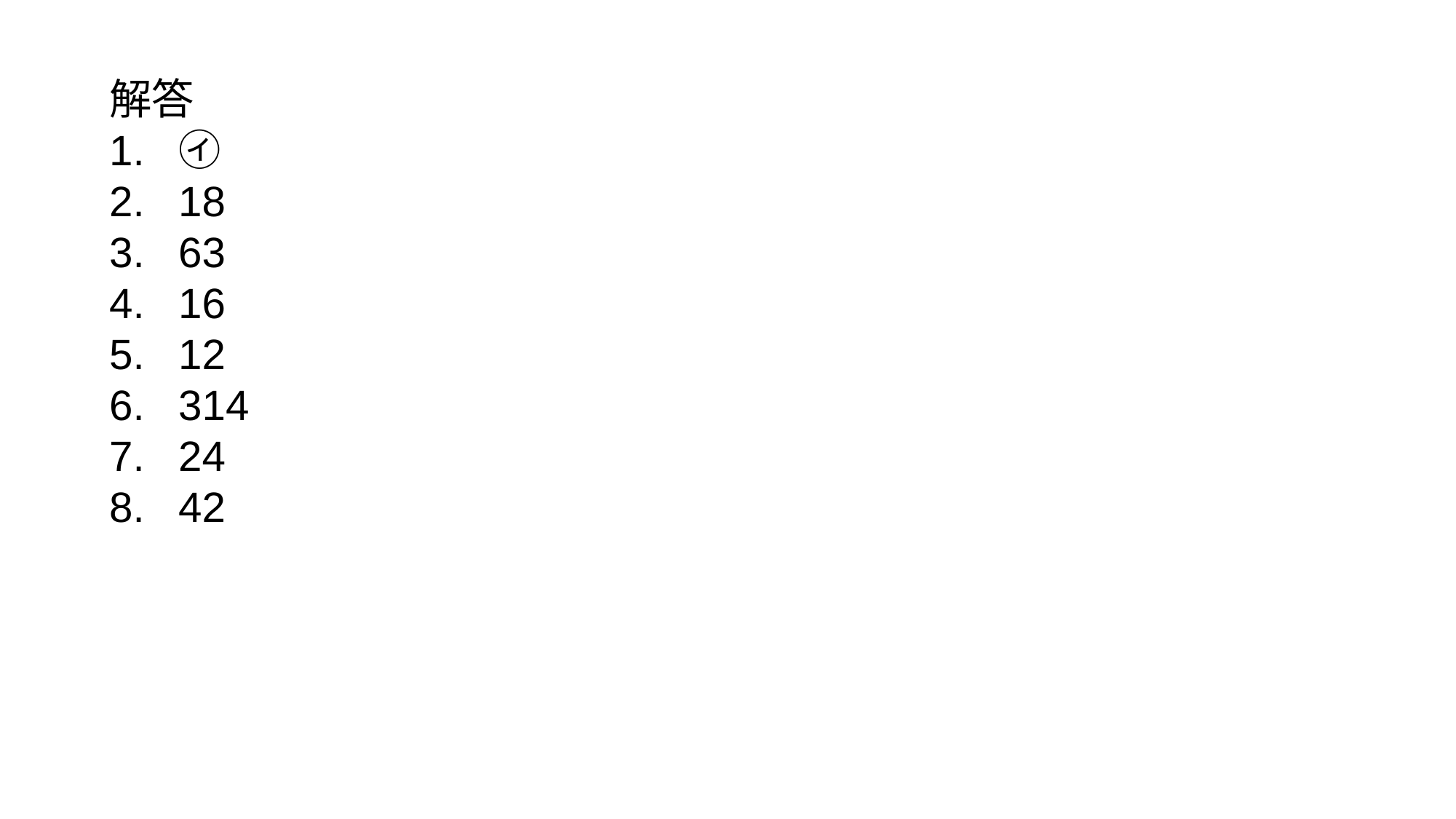

解答
㋑
18
63
16
12
314
24
42